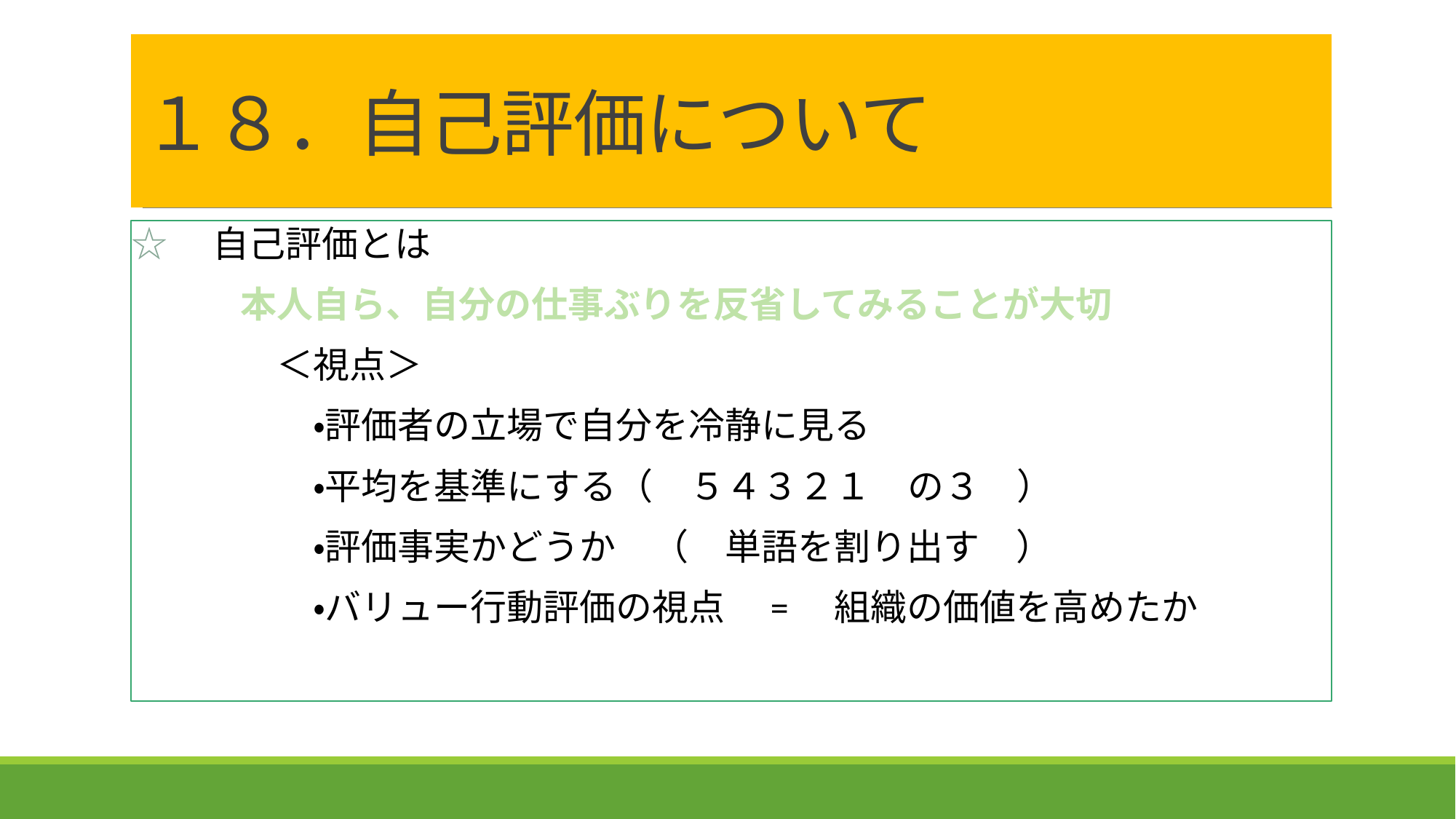

# １８．自己評価について
☆　自己評価とは
　　　本人自ら、自分の仕事ぶりを反省してみることが大切
　　　　＜視点＞
　　　　　・評価者の立場で自分を冷静に見る
　　　　　・平均を基準にする（　５４３２１　の３　）
　　　　　・評価事実かどうか　（　単語を割り出す　）
　　　　　・バリュー行動評価の視点　=　組織の価値を高めたか